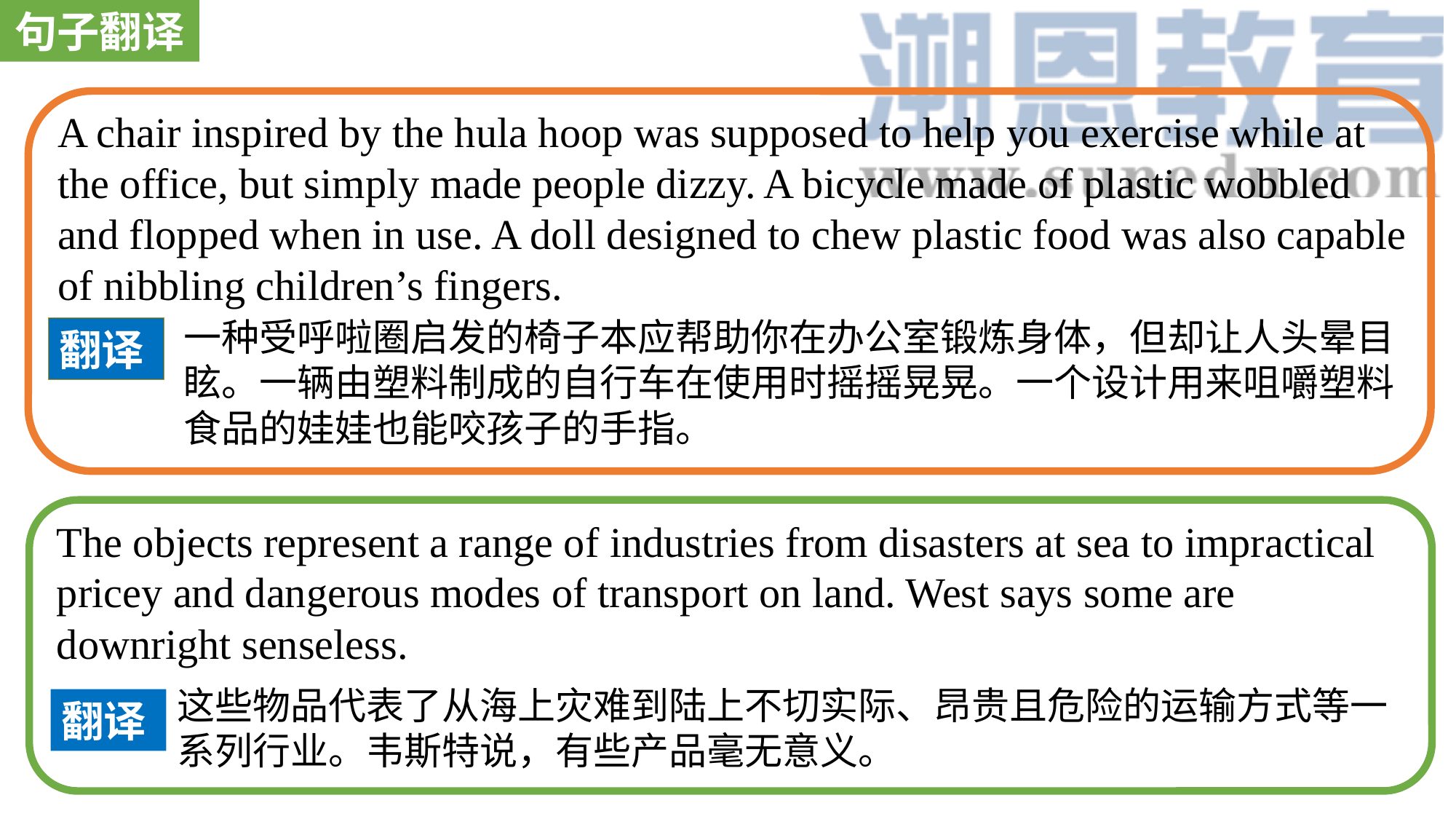

句子翻译

A chair inspired by the hula hoop was supposed to help you exercise while at the office, but simply made people dizzy. A bicycle made of plastic wobbled and flopped when in use. A doll designed to chew plastic food was also capable of nibbling children’s fingers.
一种受呼啦圈启发的椅子本应帮助你在办公室锻炼身体，但却让人头晕目眩。一辆由塑料制成的自行车在使用时摇摇晃晃。一个设计用来咀嚼塑料食品的娃娃也能咬孩子的手指。
翻译

The objects represent a range of industries from disasters at sea to impractical pricey and dangerous modes of transport on land. West says some are downright senseless.
这些物品代表了从海上灾难到陆上不切实际、昂贵且危险的运输方式等一系列行业。韦斯特说，有些产品毫无意义。
翻译